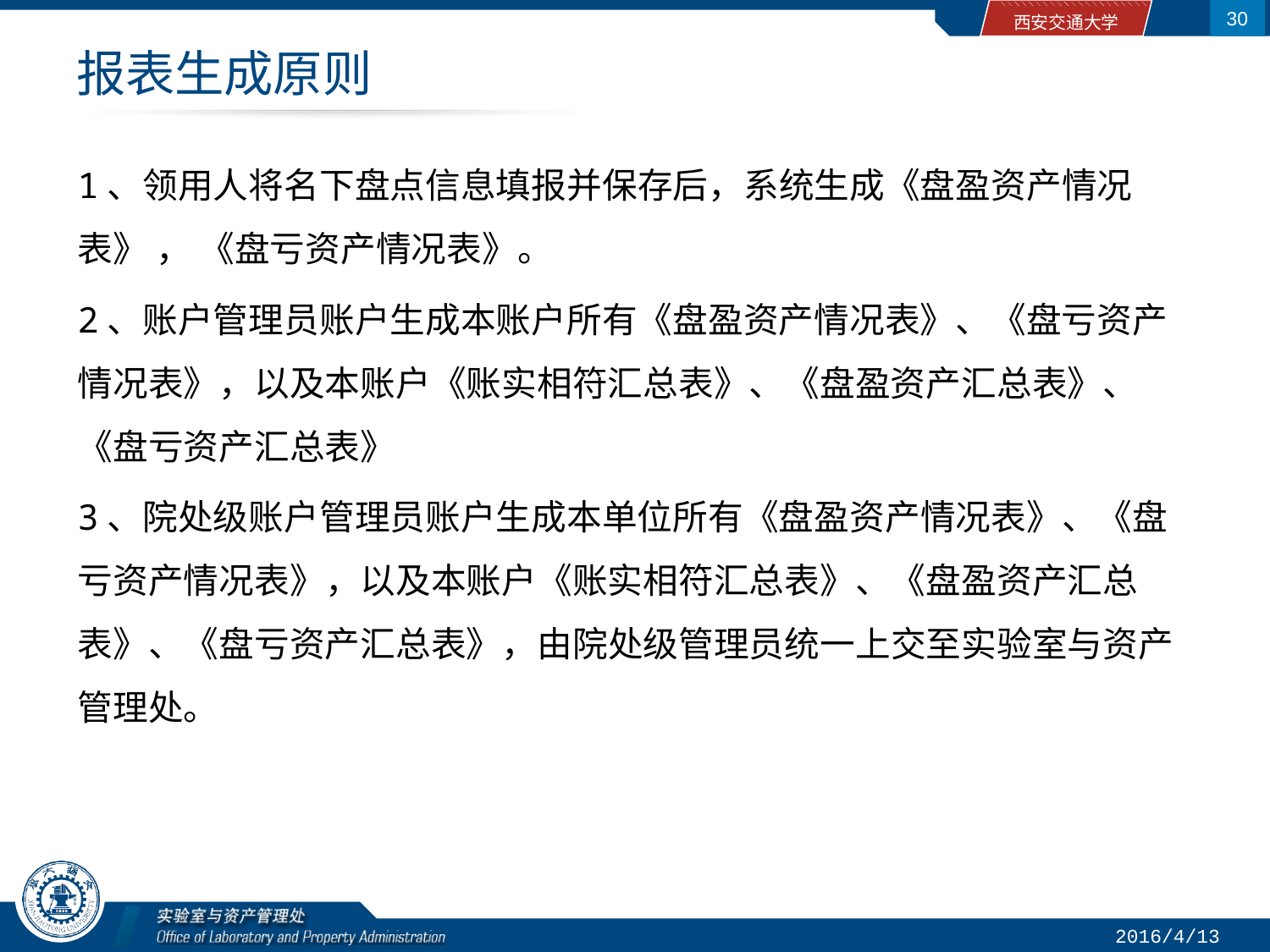

30
# 报表生成原则
1、领用人将名下盘点信息填报并保存后，系统生成《盘盈资产情况表》 ， 《盘亏资产情况表》。
2、账户管理员账户生成本账户所有《盘盈资产情况表》、《盘亏资产情况表》，以及本账户《账实相符汇总表》、《盘盈资产汇总表》、《盘亏资产汇总表》
3、院处级账户管理员账户生成本单位所有《盘盈资产情况表》、《盘亏资产情况表》，以及本账户《账实相符汇总表》、《盘盈资产汇总表》、《盘亏资产汇总表》，由院处级管理员统一上交至实验室与资产管理处。
2016/4/13